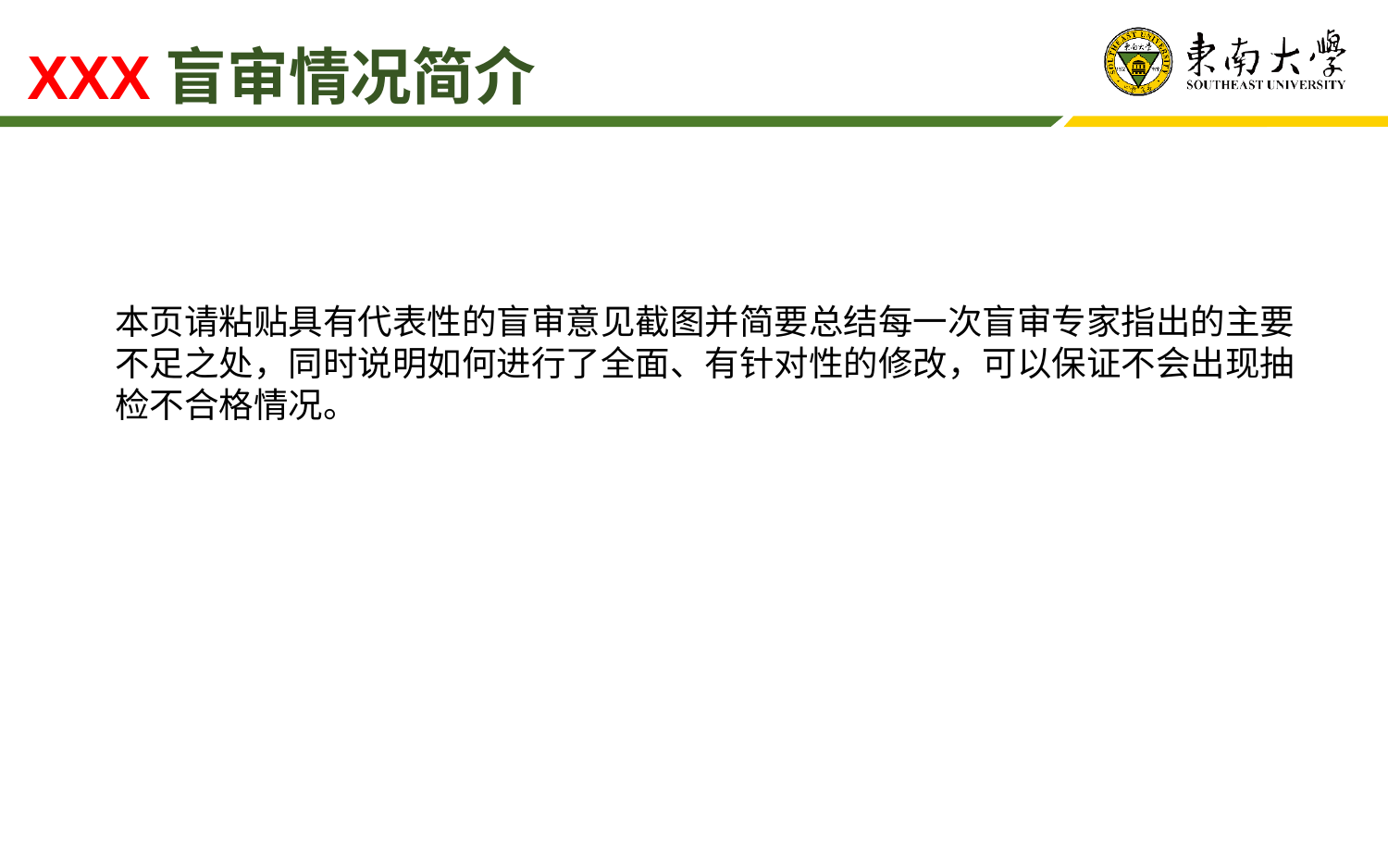

XXX盲审情况简介
本页请粘贴具有代表性的盲审意见截图并简要总结每一次盲审专家指出的主要不足之处，同时说明如何进行了全面、有针对性的修改，可以保证不会出现抽检不合格情况。